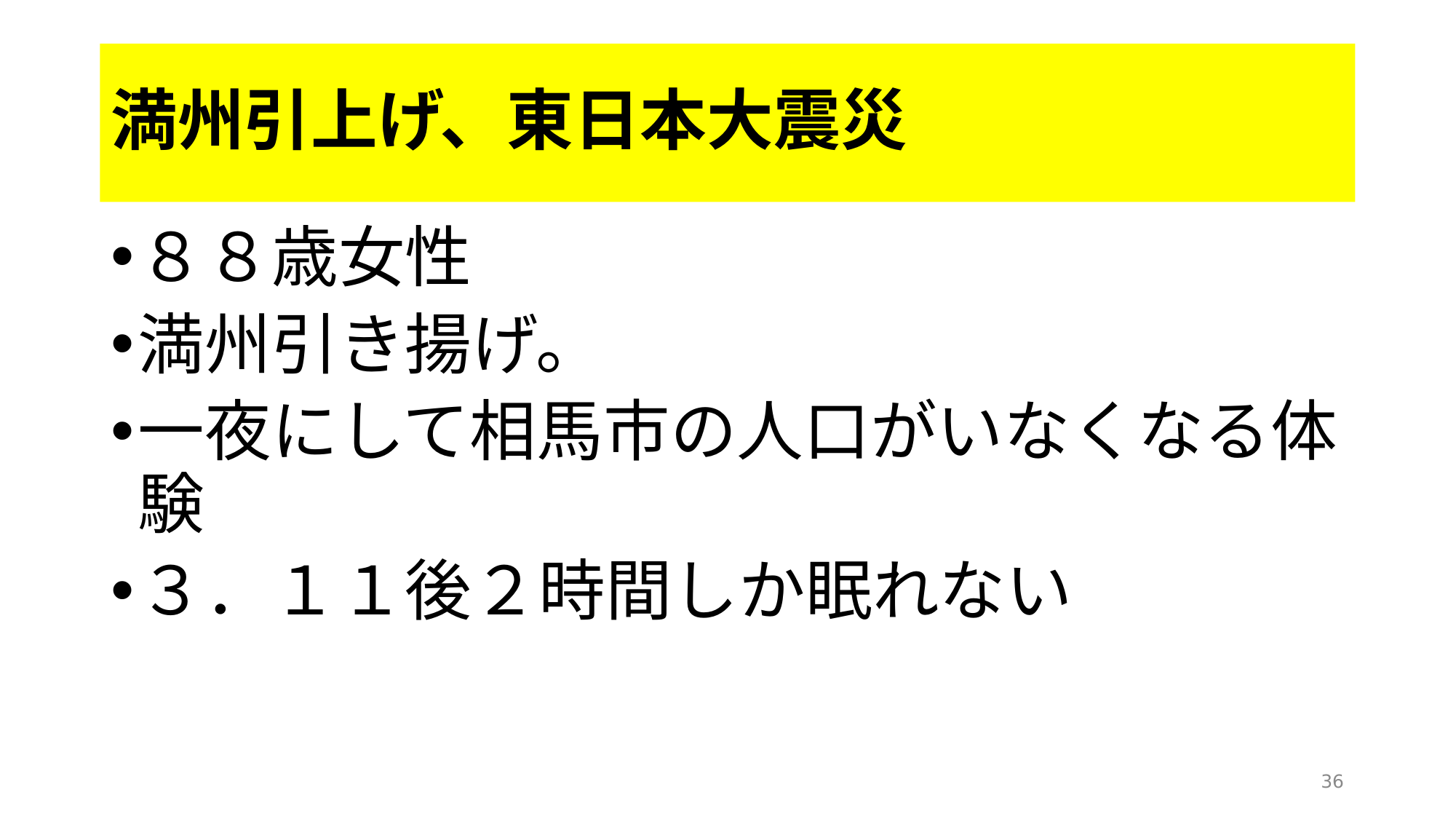

# 満州引上げ、東日本大震災
８８歳女性
満州引き揚げ。
一夜にして相馬市の人口がいなくなる体験
３．１１後２時間しか眠れない
36